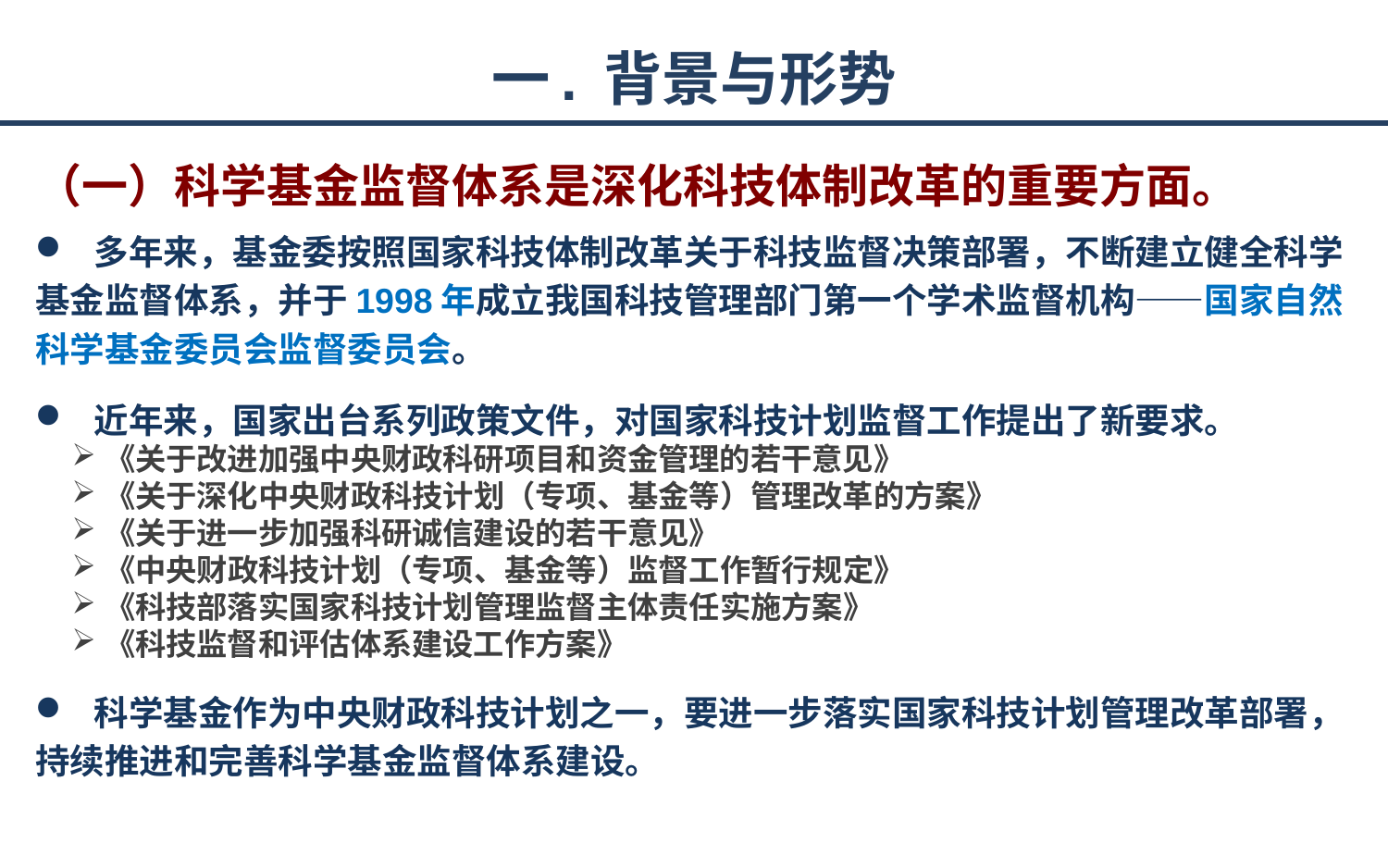

# 一. 背景与形势
（一）科学基金监督体系是深化科技体制改革的重要方面。
  多年来，基金委按照国家科技体制改革关于科技监督决策部署，不断建立健全科学基金监督体系，并于1998年成立我国科技管理部门第一个学术监督机构——国家自然科学基金委员会监督委员会。
  近年来，国家出台系列政策文件，对国家科技计划监督工作提出了新要求。
《关于改进加强中央财政科研项目和资金管理的若干意见》
《关于深化中央财政科技计划（专项、基金等）管理改革的方案》
《关于进一步加强科研诚信建设的若干意见》
《中央财政科技计划（专项、基金等）监督工作暂行规定》
《科技部落实国家科技计划管理监督主体责任实施方案》
《科技监督和评估体系建设工作方案》
  科学基金作为中央财政科技计划之一，要进一步落实国家科技计划管理改革部署，持续推进和完善科学基金监督体系建设。